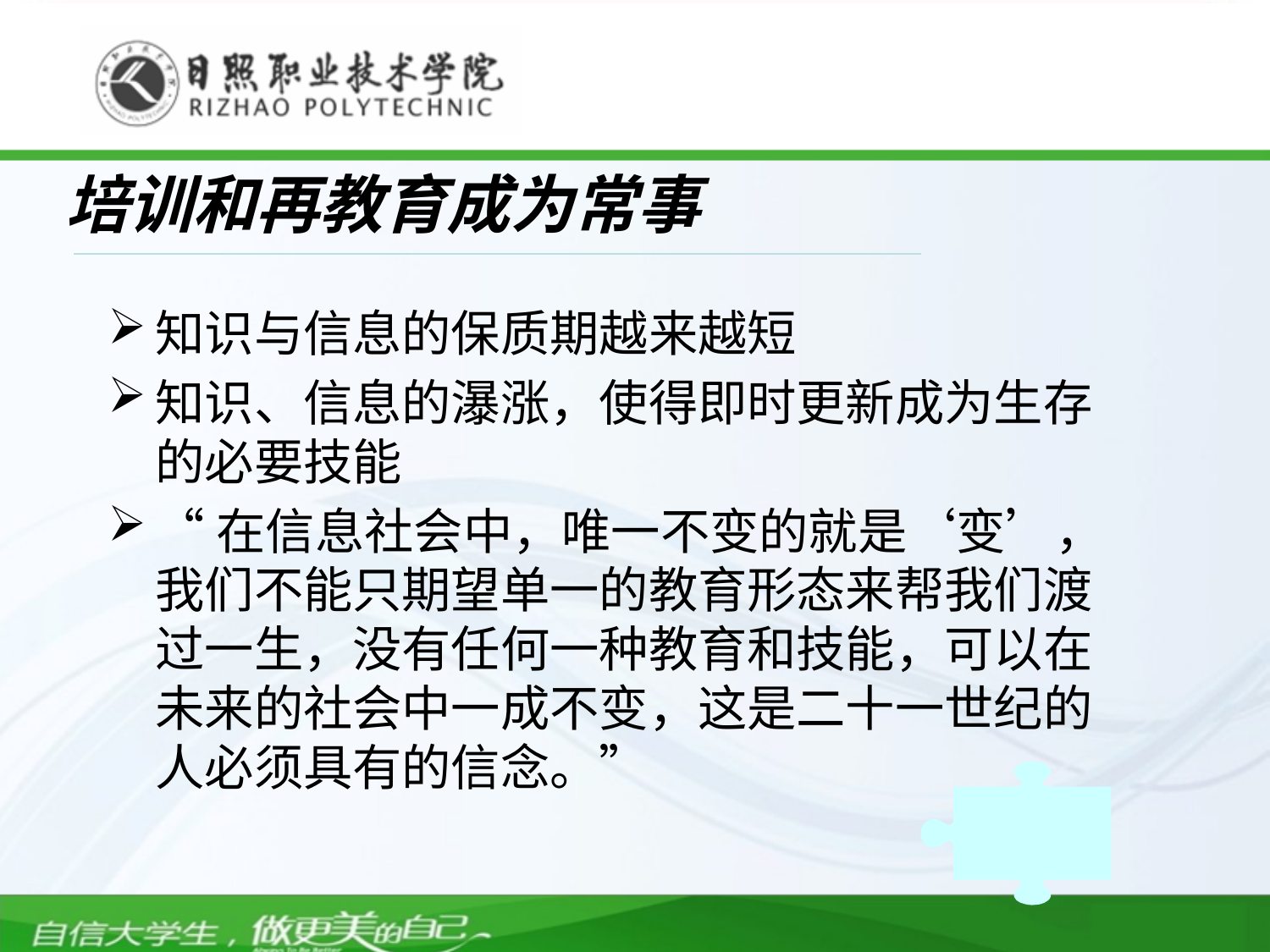

培训和再教育成为常事
知识与信息的保质期越来越短
知识、信息的瀑涨，使得即时更新成为生存的必要技能
“在信息社会中，唯一不变的就是‘变’，我们不能只期望单一的教育形态来帮我们渡过一生，没有任何一种教育和技能，可以在未来的社会中一成不变，这是二十一世纪的人必须具有的信念。”